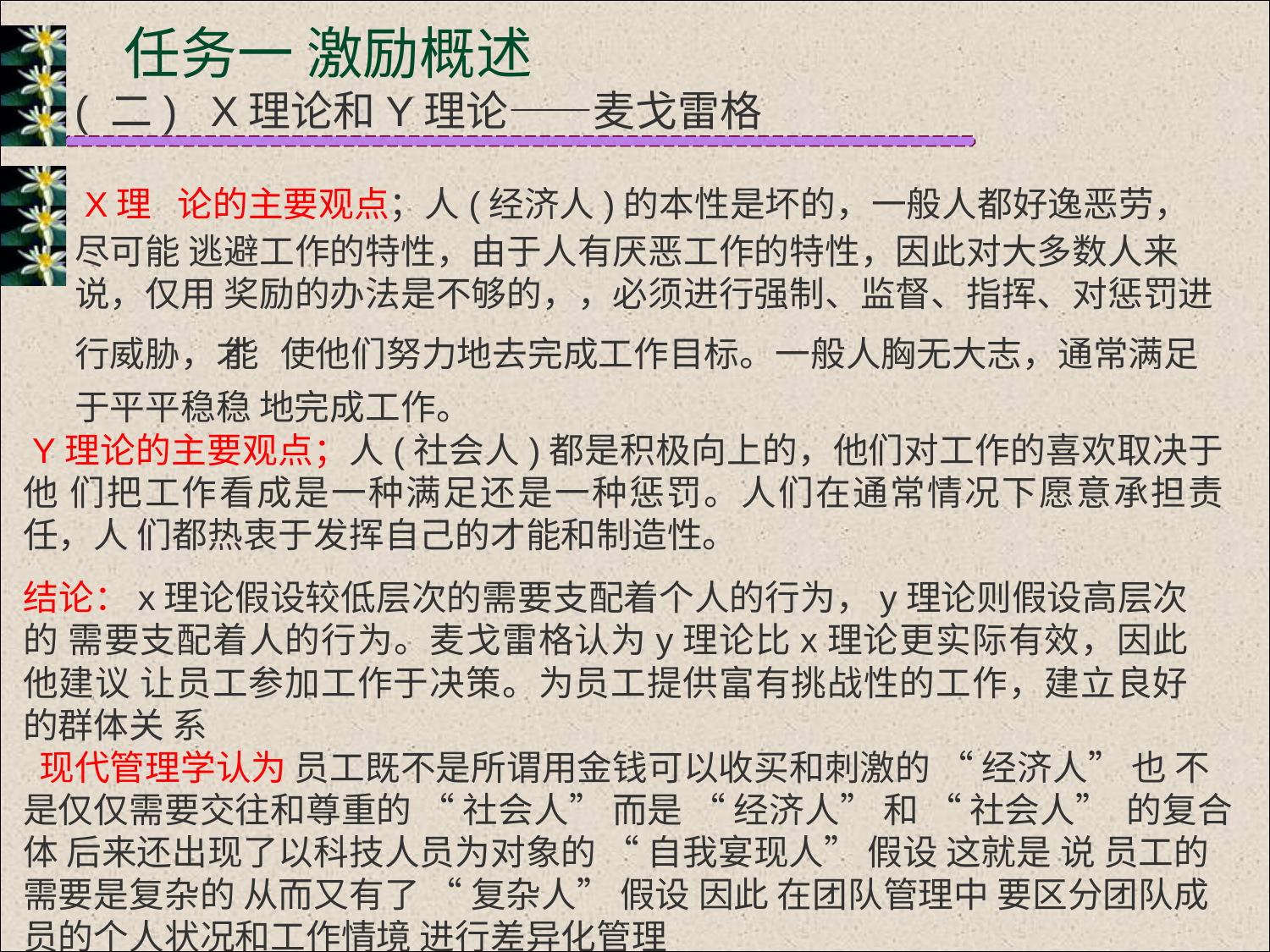

# 任务一 激励概述

( 二) X理论和Y理论——麦戈雷格
 X理 论的主要观点；人(经济人)的本性是坏的，一般人都好逸恶劳，尽可能 逃避工作的特性，由于人有厌恶工作的特性，因此对大多数人来说，仅用 奖励的办法是不够的，，必须进行强制、监督、指挥、对惩罚进行威胁，才 能 使他们努力地去完成工作目标。一般人胸无大志，通常满足于平平稳稳 地完成工作。
 Y理论的主要观点；人(社会人)都是积极向上的，他们对工作的喜欢取决于他 们把工作看成是一种满足还是一种惩罚。人们在通常情况下愿意承担责任，人 们都热衷于发挥自己的才能和制造性。
结论：x理论假设较低层次的需要支配着个人的行为，y理论则假设高层次的 需要支配着人的行为。麦戈雷格认为y理论比x理论更实际有效，因此他建议 让员工参加工作于决策。为员工提供富有挑战性的工作，建立良好的群体关 系
 现代管理学认为 员工既不是所谓用金钱可以收买和刺激的 “ 经济人” 也 不是仅仅需要交往和尊重的 “ 社会人” 而是 “ 经济人” 和 “ 社会人”  的复合体 后来还出现了以科技人员为对象的 “ 自我宴现人” 假设 这就是 说 员工的需要是复杂的 从而又有了 “ 复杂人” 假设 因此 在团队管理中 要区分团队成员的个人状况和工作情境 进行差异化管理
团队管理与建设·模块五·团队激励 14